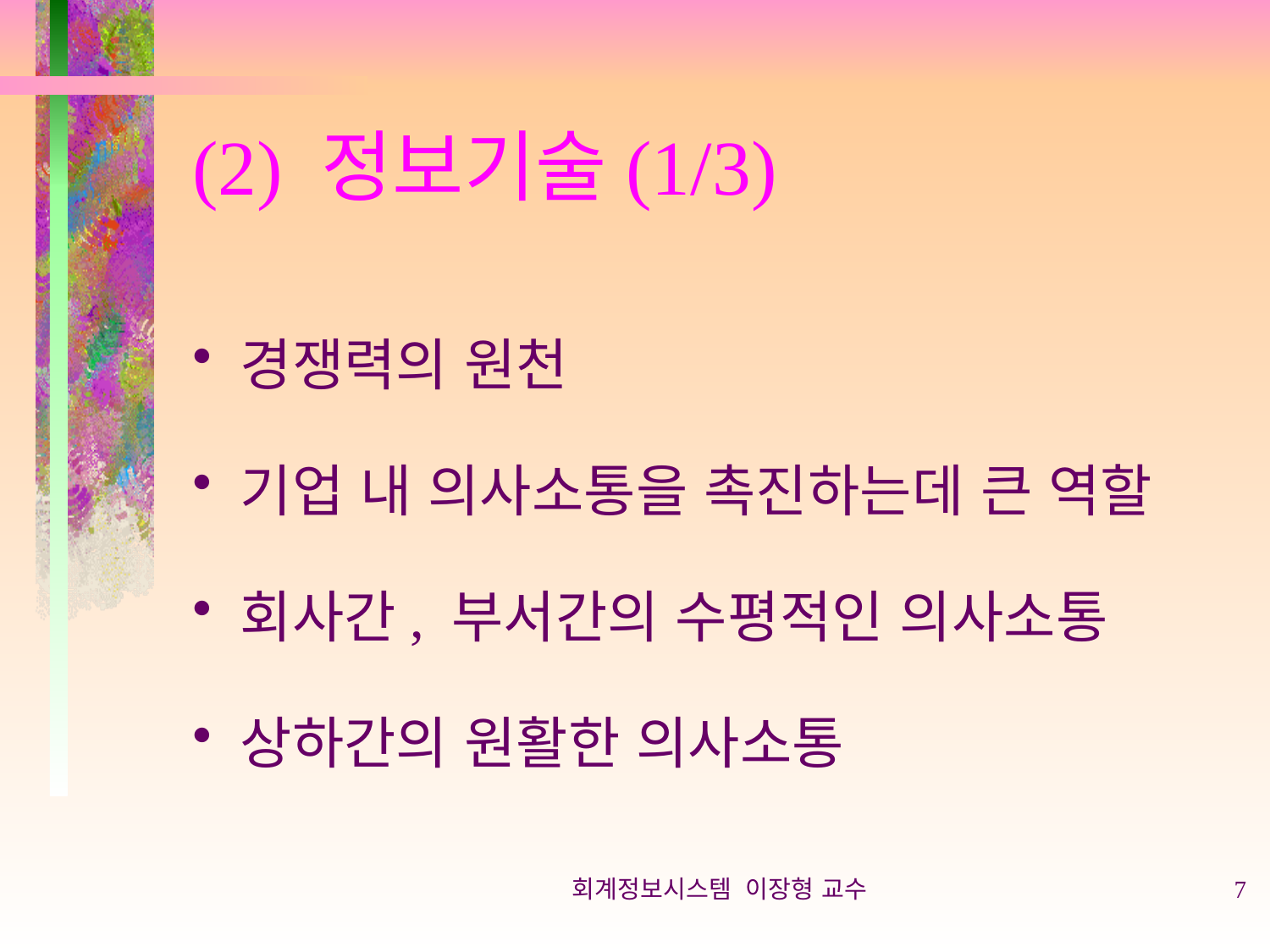

# (2) 정보기술(1/3)
경쟁력의 원천
기업 내 의사소통을 촉진하는데 큰 역할
회사간, 부서간의 수평적인 의사소통
상하간의 원활한 의사소통
회계정보시스템  이장형 교수
7